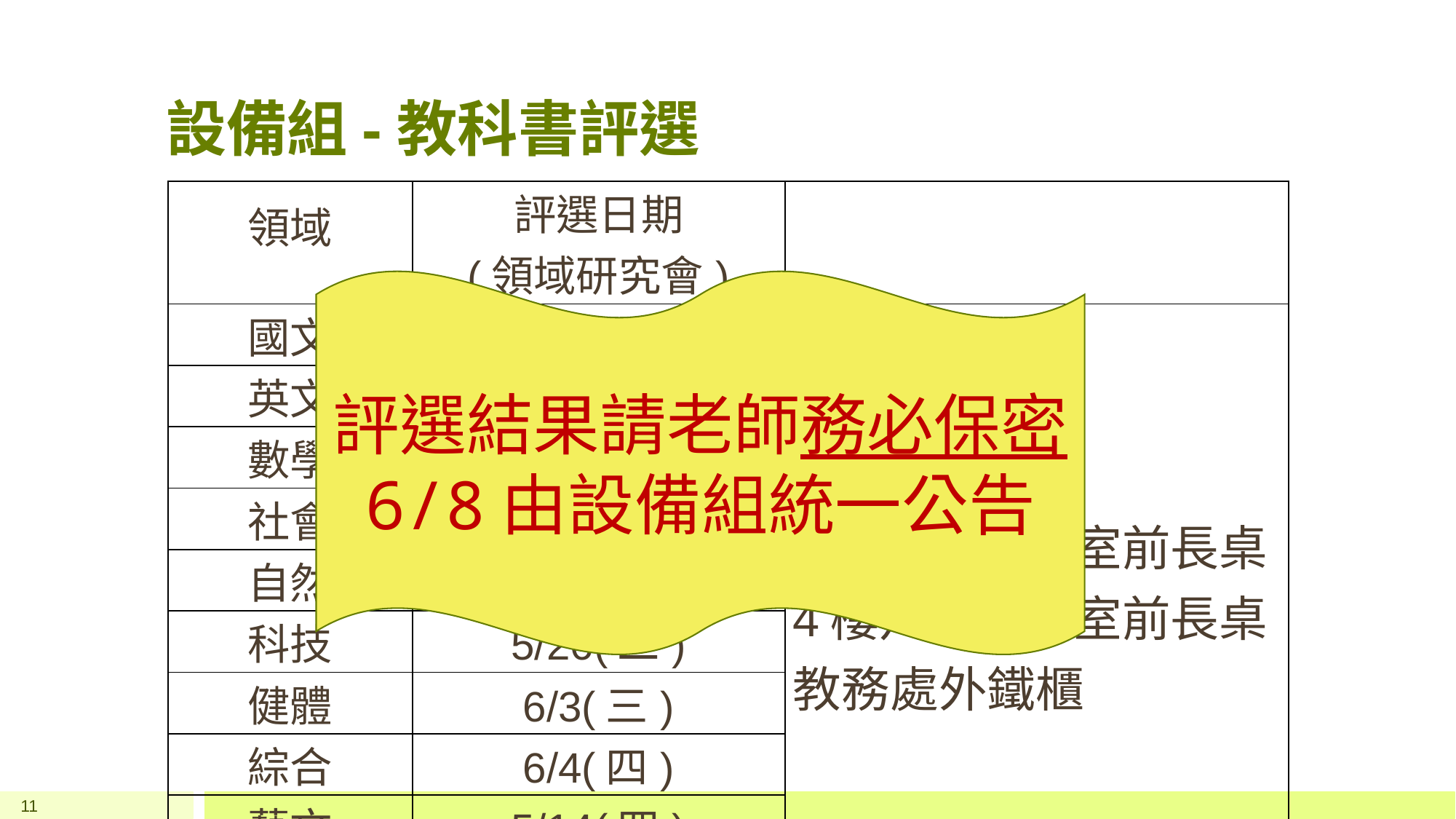

# 設備組-教科書評選
| 領域 | 評選日期 (領域研究會) |  |
| --- | --- | --- |
| 國文 | 5/5(二) | 1樓學務處 3樓九導辦公室前長桌 4樓八導辦公室前長桌 教務處外鐵櫃 |
| 英文 | 6/1(一) |  |
| 數學 | 5/7(四) |  |
| 社會 | 6/3(三) |  |
| 自然 | 6/2(二) |  |
| 科技 | 5/26(二) |  |
| 健體 | 6/3(三) |  |
| 綜合 | 6/4(四) |  |
| 藝文 | 5/14(四) |  |

評選結果請老師務必保密
6/8由設備組統一公告
11